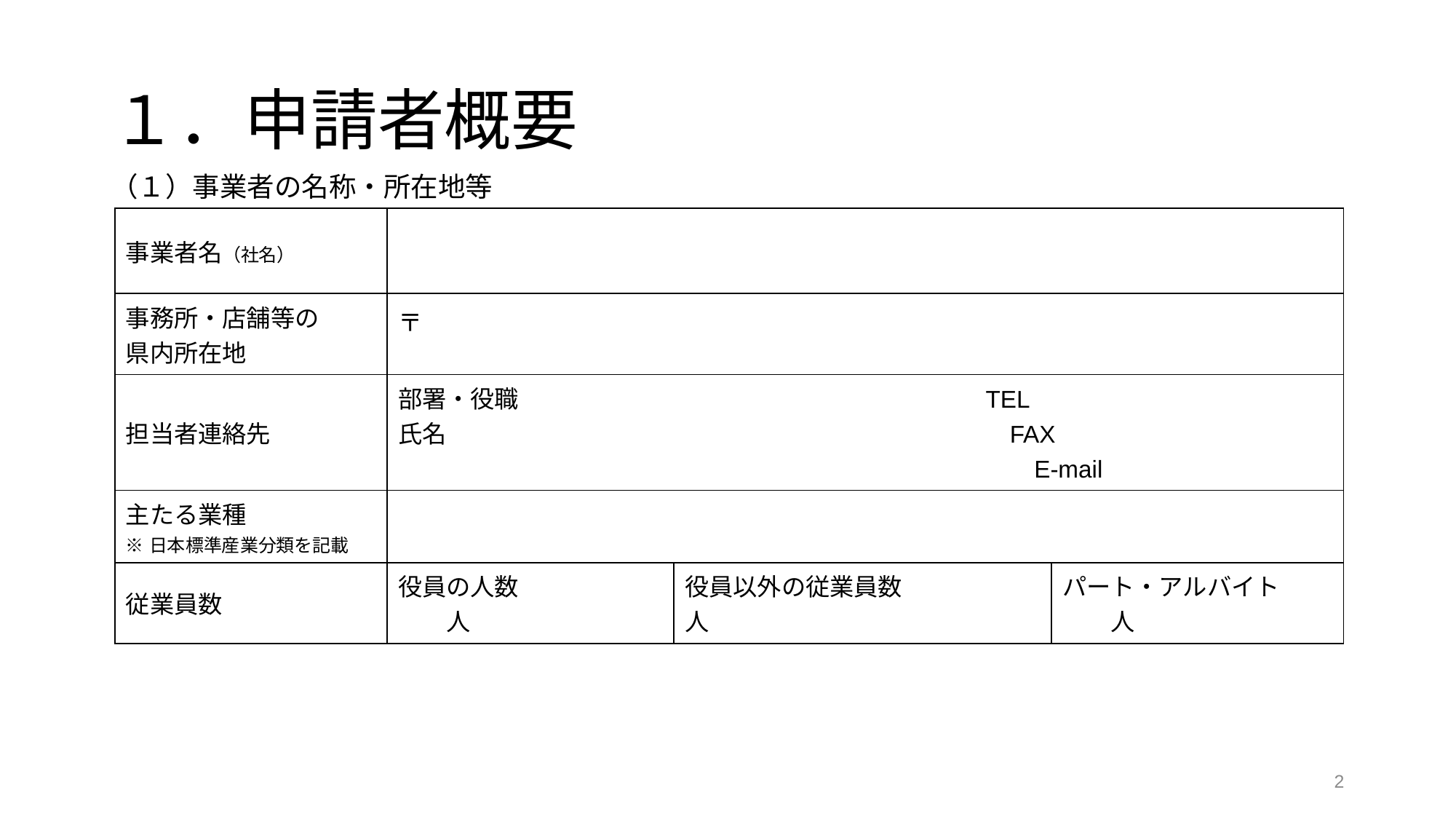

# １．申請者概要
（１）事業者の名称・所在地等
| 事業者名（社名） |  |  |  |
| --- | --- | --- | --- |
| 事務所・店舗等の 県内所在地 | 〒 |  |  |
| 担当者連絡先 | 部署・役職　　　　　　　　　　　　　　　　　　　TEL 氏名　　　　　　　　　　　　　　　　　　　　　　　FAX 　　　　　　　　　　　　　　　　　　　　　　　　　　E-mail |  |  |
| 主たる業種 ※日本標準産業分類を記載 |  |  |  |
| 従業員数 | 役員の人数　　　　　　　人 | 役員以外の従業員数　　　　　人 | パート・アルバイト　　　　人 |
2